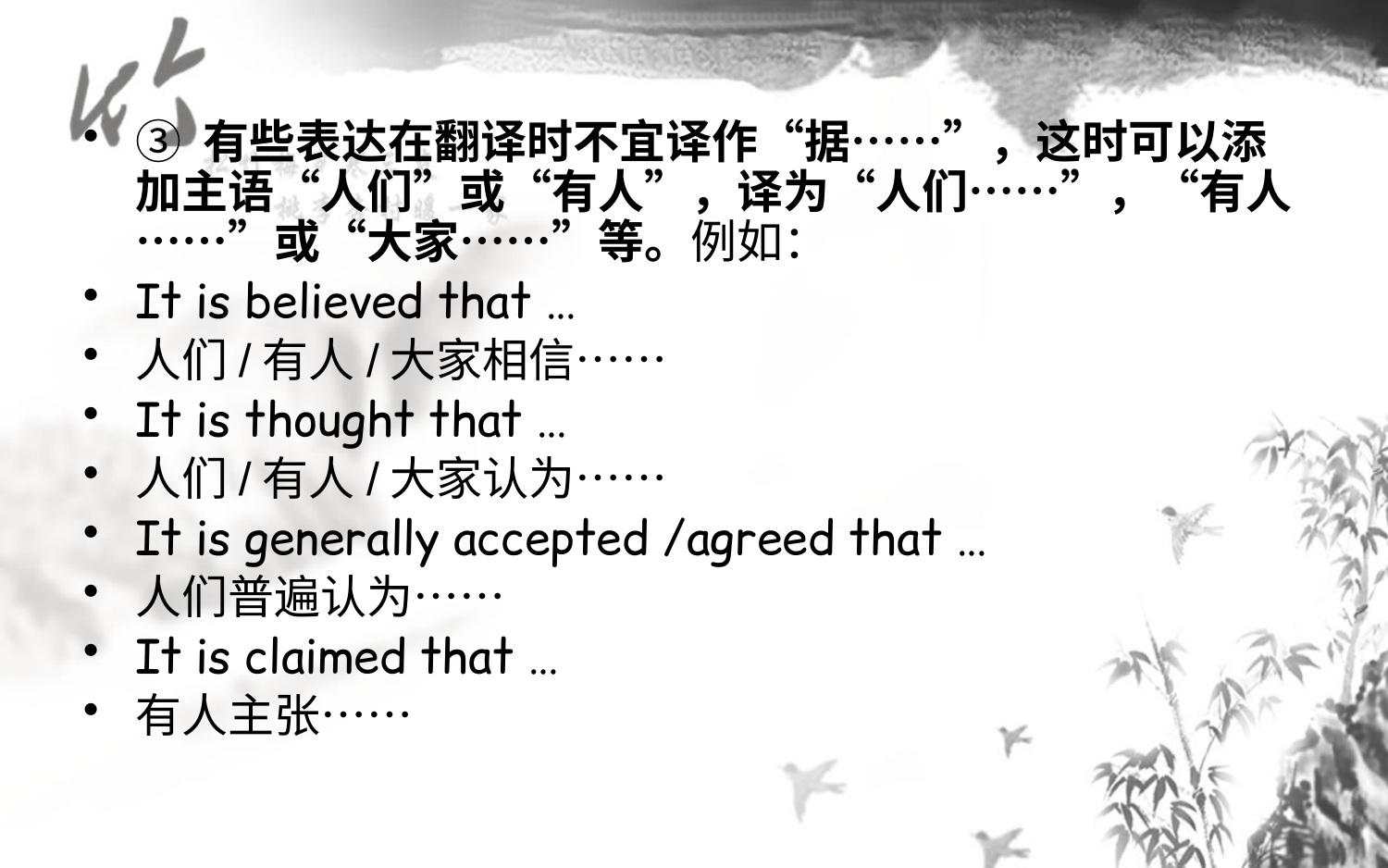

③ 有些表达在翻译时不宜译作“据……”，这时可以添加主语“人们”或“有人”，译为“人们……”，“有人……”或“大家……”等。例如：
It is believed that …
人们/有人/大家相信……
It is thought that …
人们/有人/大家认为……
It is generally accepted /agreed that …
人们普遍认为……
It is claimed that …
有人主张……